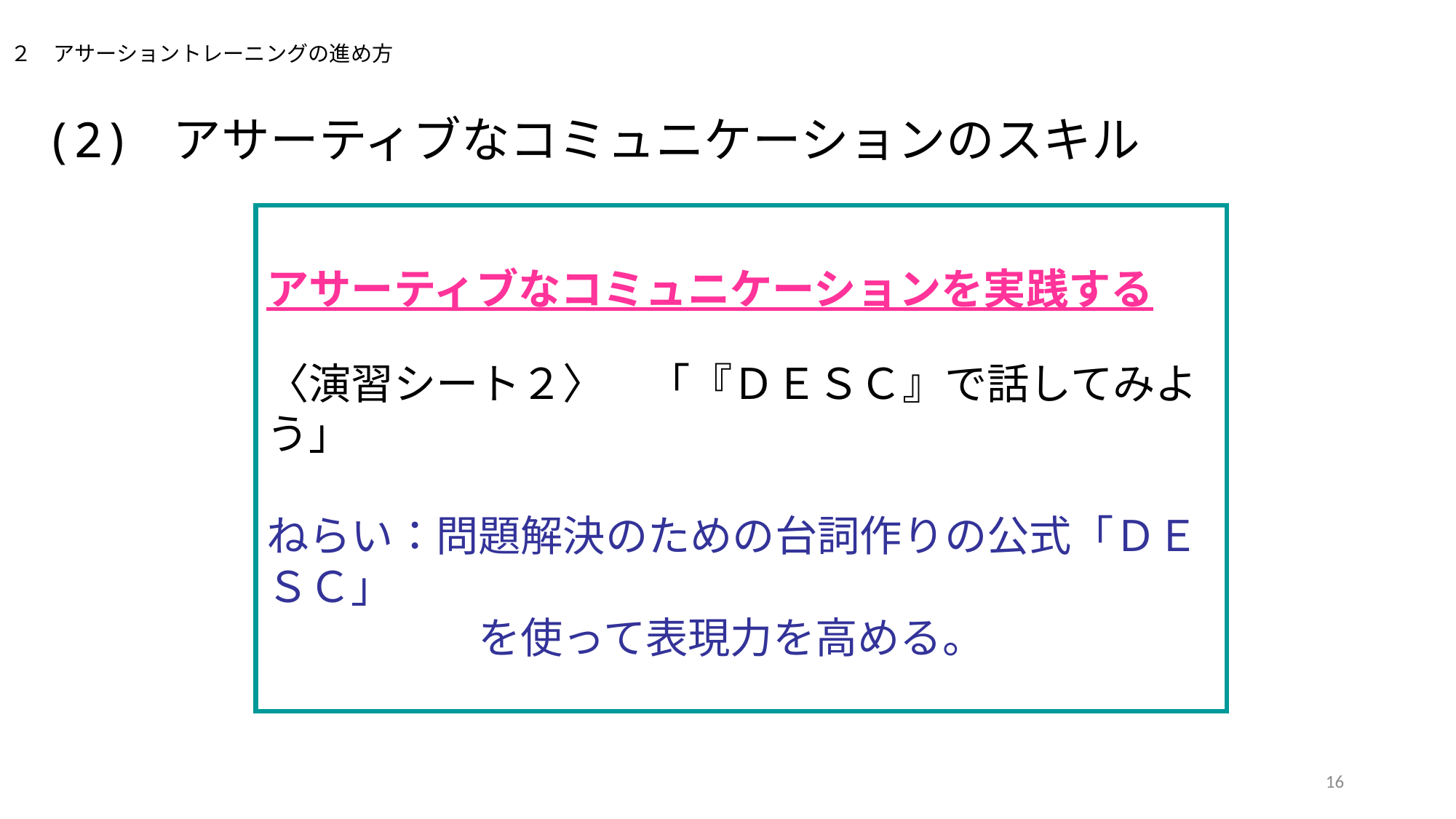

２　アサーショントレーニングの進め方
(2) アサーティブなコミュニケーションのスキル

アサーティブなコミュニケーションを実践する

〈演習シート２〉　「『ＤＥＳＣ』で話してみよう」

ねらい：問題解決のための台詞作りの公式「ＤＥＳＣ」
　　　　　を使って表現力を高める。

16